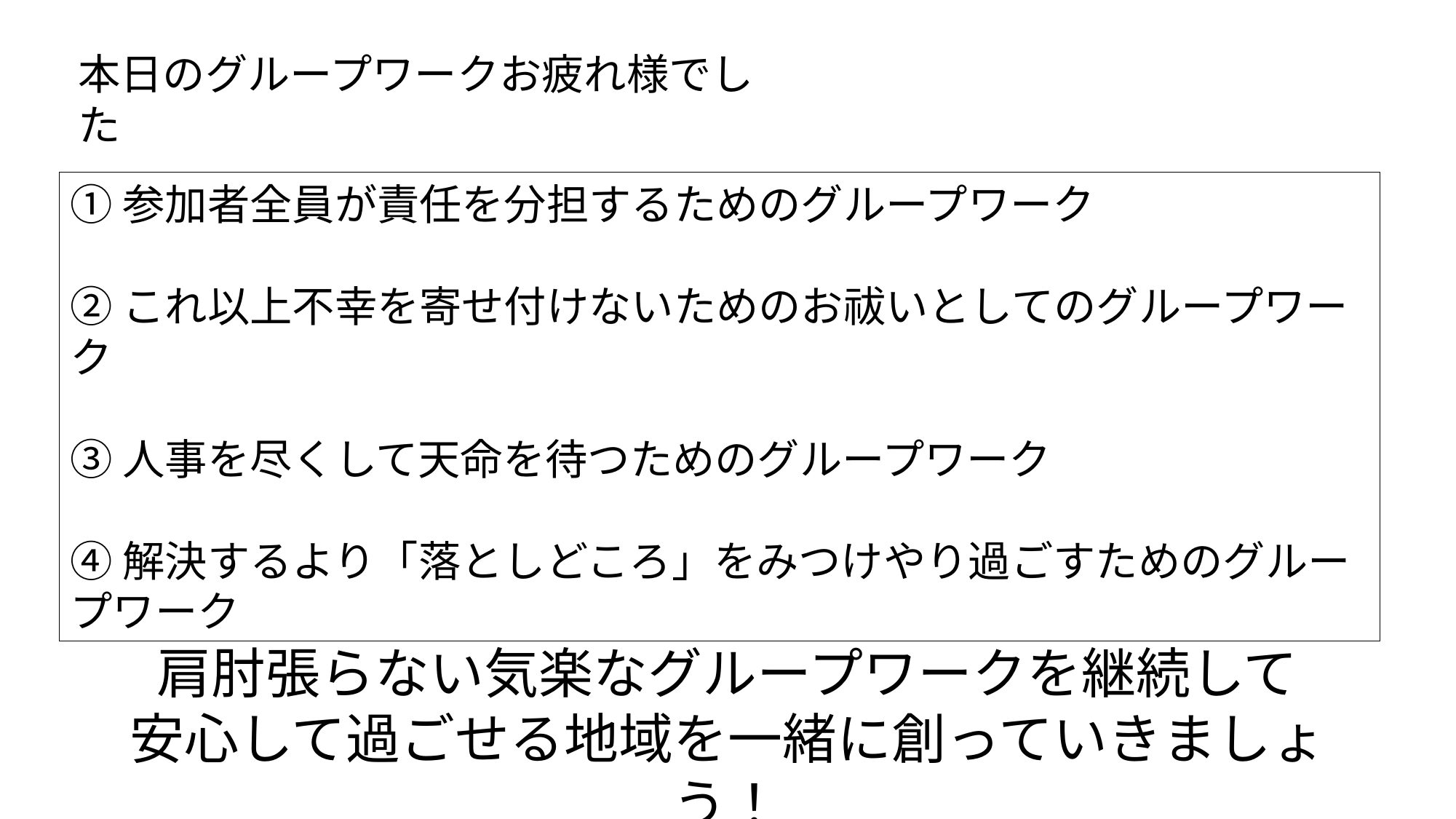

本日のグループワークお疲れ様でした
①参加者全員が責任を分担するためのグループワーク

②これ以上不幸を寄せ付けないためのお祓いとしてのグループワーク

③人事を尽くして天命を待つためのグループワーク

④解決するより「落としどころ」をみつけやり過ごすためのグループワーク
肩肘張らない気楽なグループワークを継続して
安心して過ごせる地域を一緒に創っていきましょう！